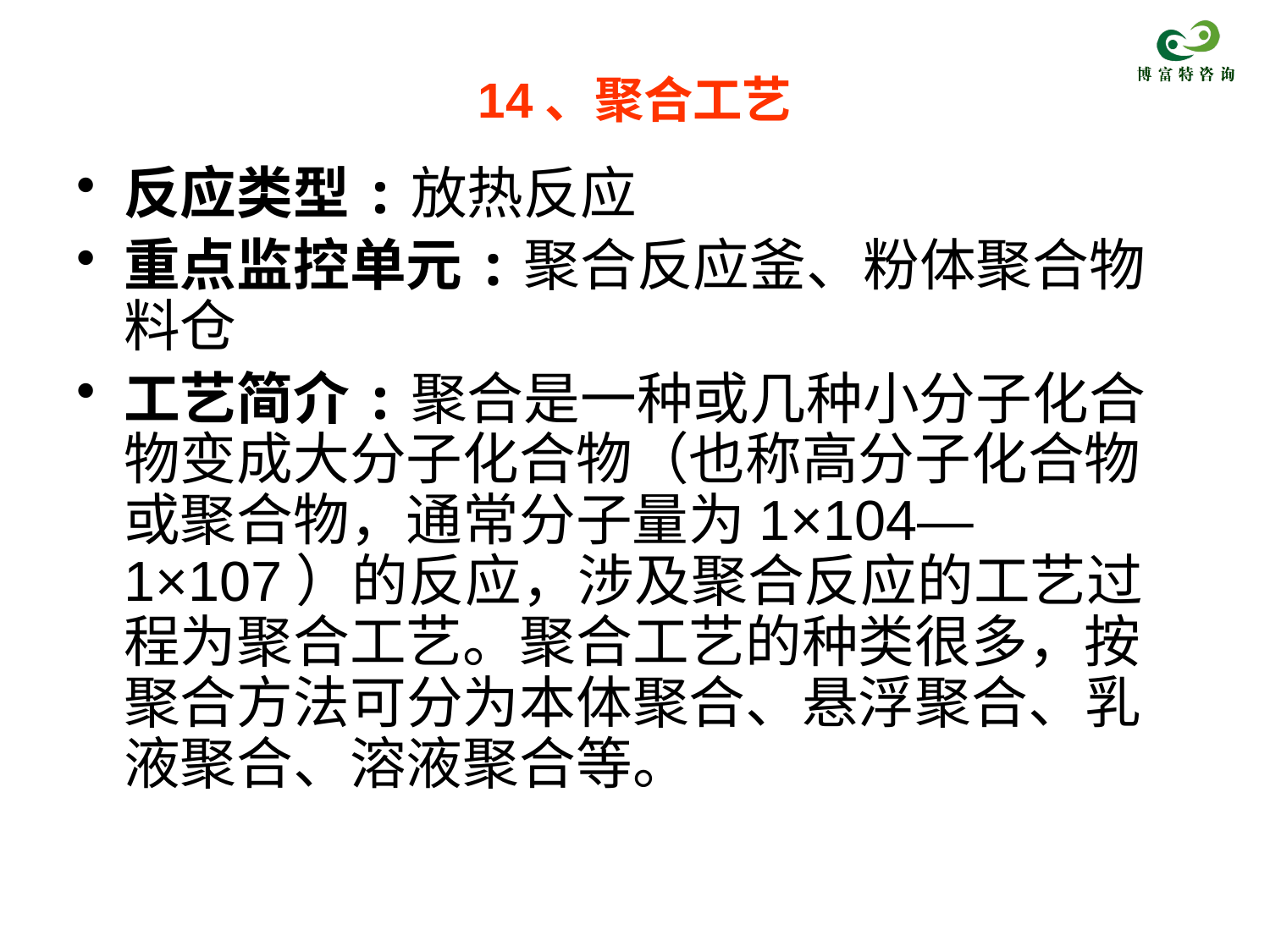

# 14、聚合工艺
反应类型:放热反应
重点监控单元:聚合反应釜、粉体聚合物料仓
工艺简介:聚合是一种或几种小分子化合物变成大分子化合物（也称高分子化合物或聚合物，通常分子量为1×104—1×107）的反应，涉及聚合反应的工艺过程为聚合工艺。聚合工艺的种类很多，按聚合方法可分为本体聚合、悬浮聚合、乳液聚合、溶液聚合等。